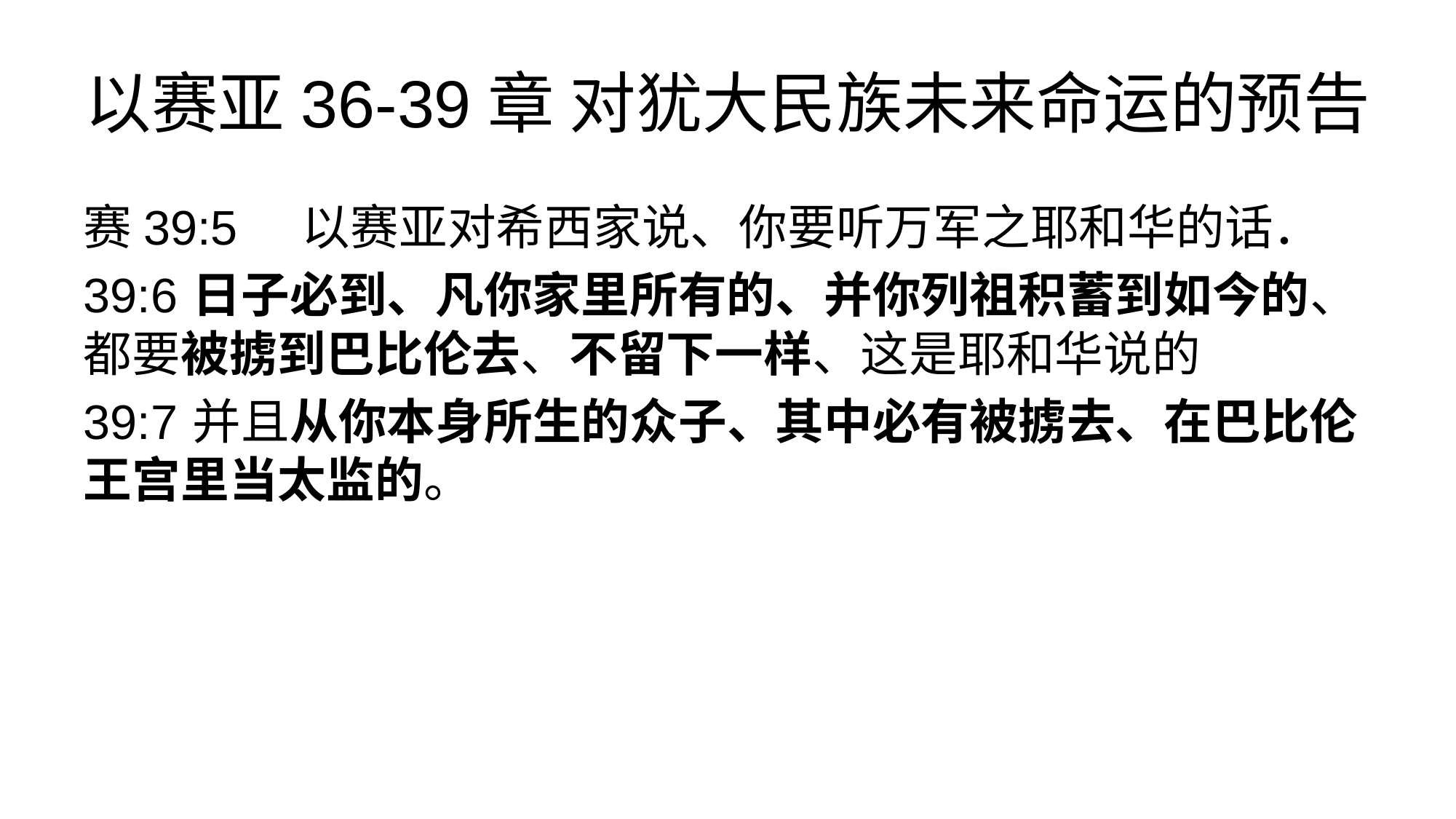

# 以赛亚36-39章 对犹大民族未来命运的预告
赛39:5	以赛亚对希西家说、你要听万军之耶和华的话．
39:6	日子必到、凡你家里所有的、并你列祖积蓄到如今的、都要被掳到巴比伦去、不留下一样、这是耶和华说的
39:7	并且从你本身所生的众子、其中必有被掳去、在巴比伦王宫里当太监的。